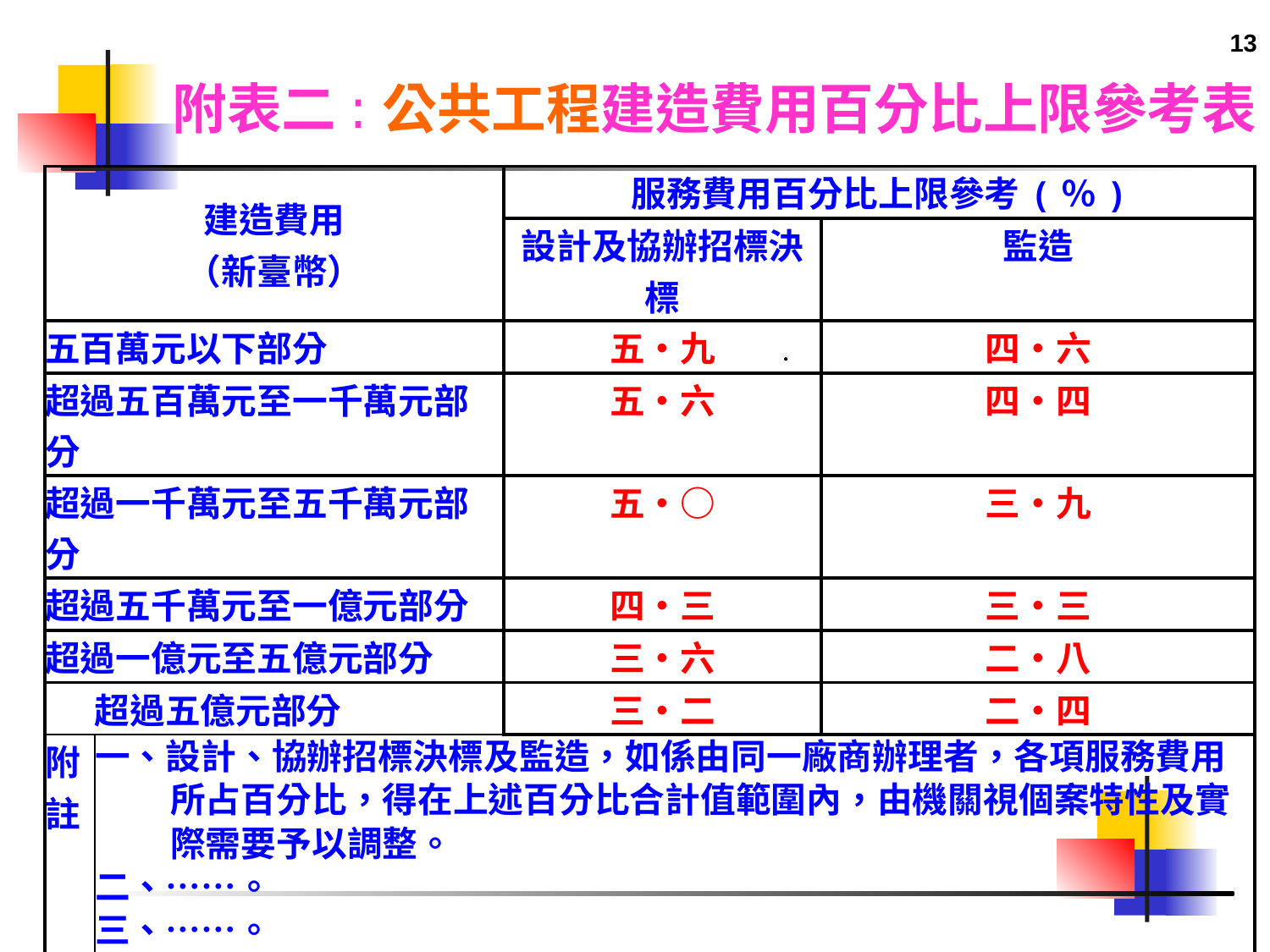

13
# 附表二:公共工程建造費用百分比上限參考表
| 建造費用 （新臺幣） |  | 服務費用百分比上限參考(％) |  |
| --- | --- | --- | --- |
|  |  | 設計及協辦招標決標 | 監造 |
| 五百萬元以下部分 |  | 五‧九 | 四‧六 |
| 超過五百萬元至一千萬元部分 |  | 五‧六 | 四‧四 |
| 超過一千萬元至五千萬元部分 |  | 五‧○ | 三‧九 |
| 超過五千萬元至一億元部分 |  | 四‧三 | 三‧三 |
| 超過一億元至五億元部分 |  | 三‧六 | 二‧八 |
| 超過五億元部分 |  | 三‧二 | 二‧四 |
| 附註 | 一、設計、協辦招標決標及監造，如係由同一廠商辦理者，各項服務費用所占百分比，得在上述百分比合計值範圍內，由機關視個案特性及實際需要予以調整。 二、……。 三、……。 四、……。 五、……。 |  |  |